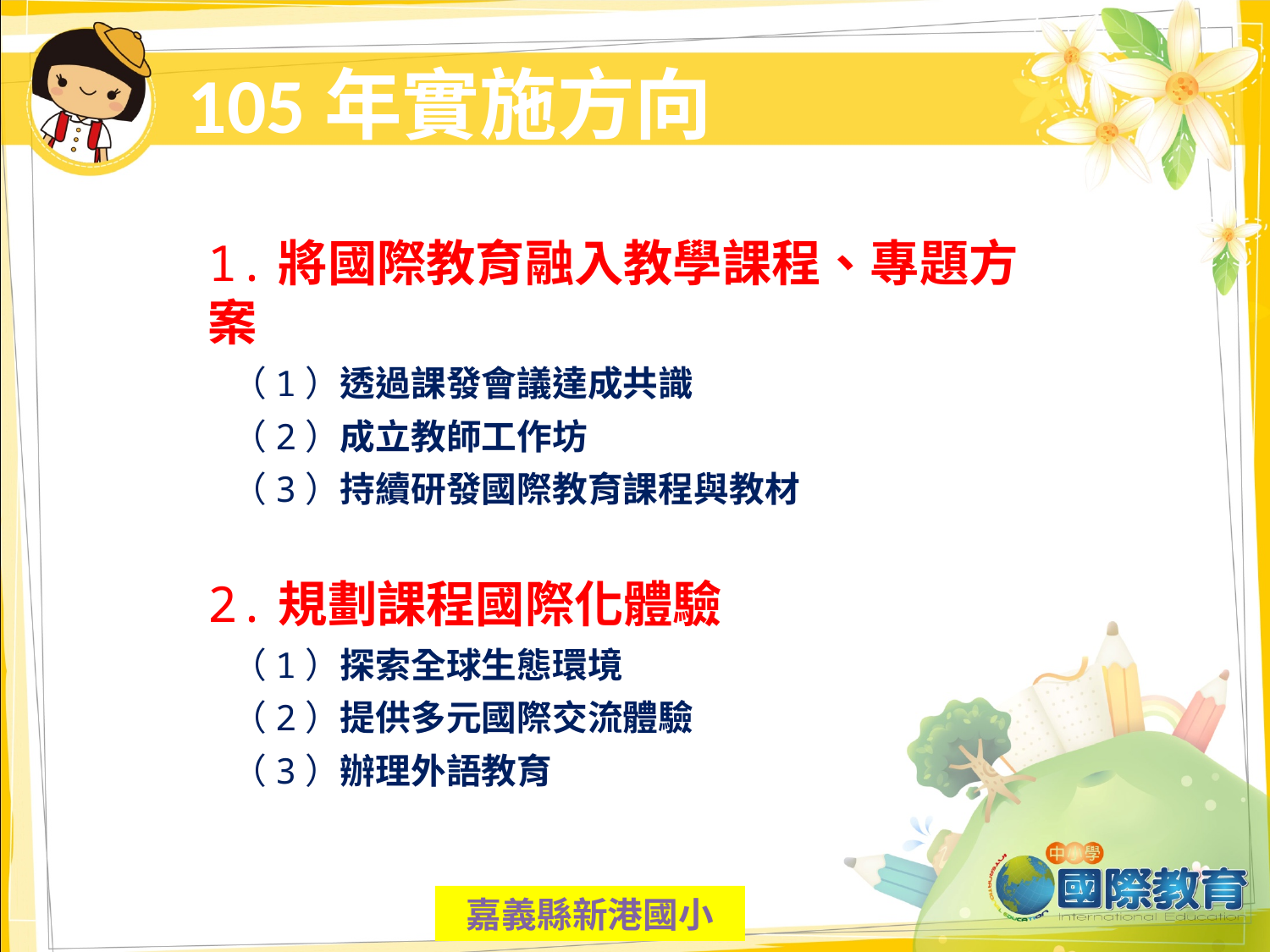

# 105年實施方向
1.將國際教育融入教學課程、專題方案
  （1）透過課發會議達成共識
  （2）成立教師工作坊
  （3）持續研發國際教育課程與教材

2.規劃課程國際化體驗
  （1）探索全球生態環境
  （2）提供多元國際交流體驗
  （3）辦理外語教育
嘉義縣新港國小